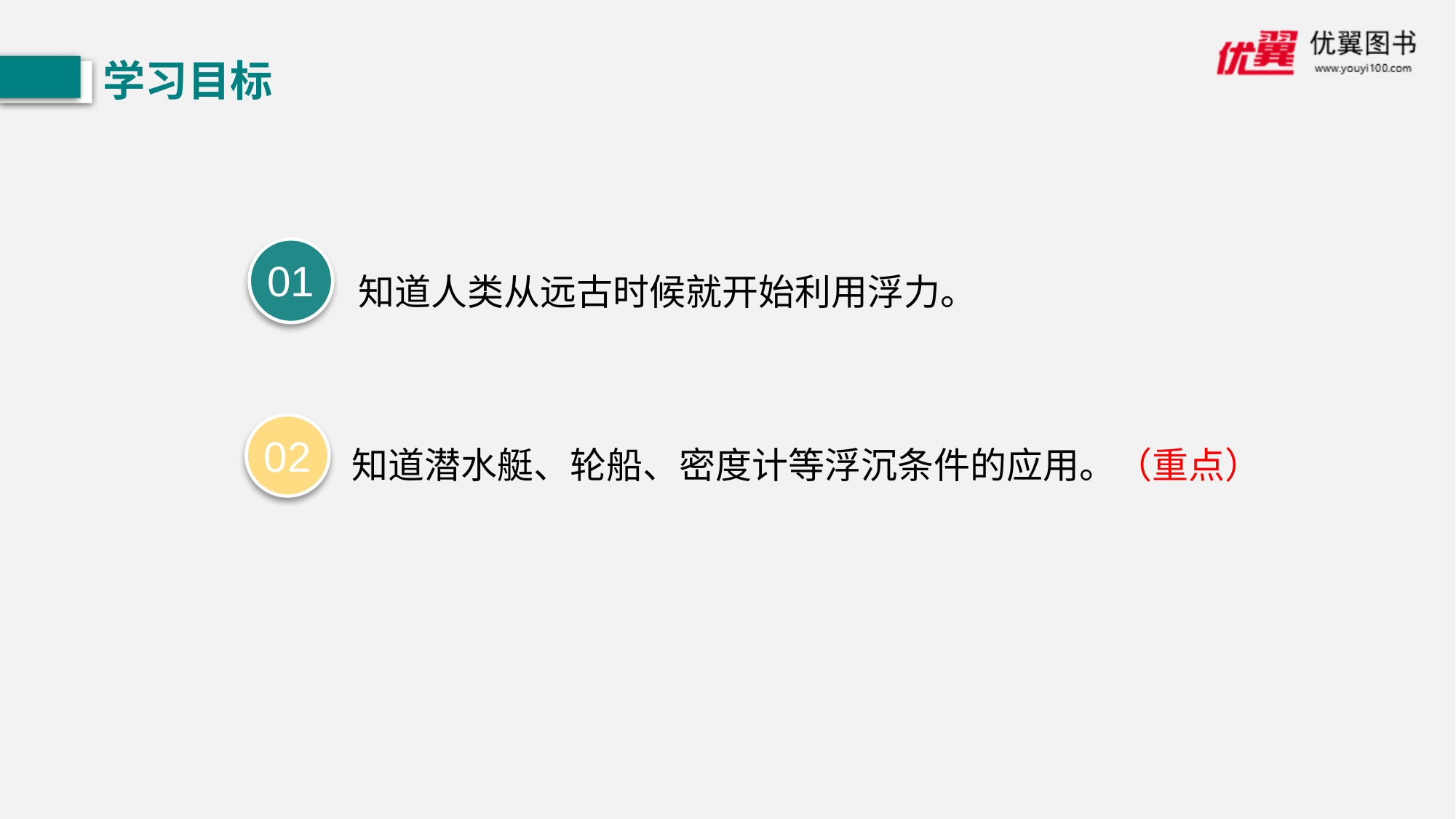

学习目标

01
知道人类从远古时候就开始利用浮力。

02
知道潜水艇、轮船、密度计等浮沉条件的应用。（重点）